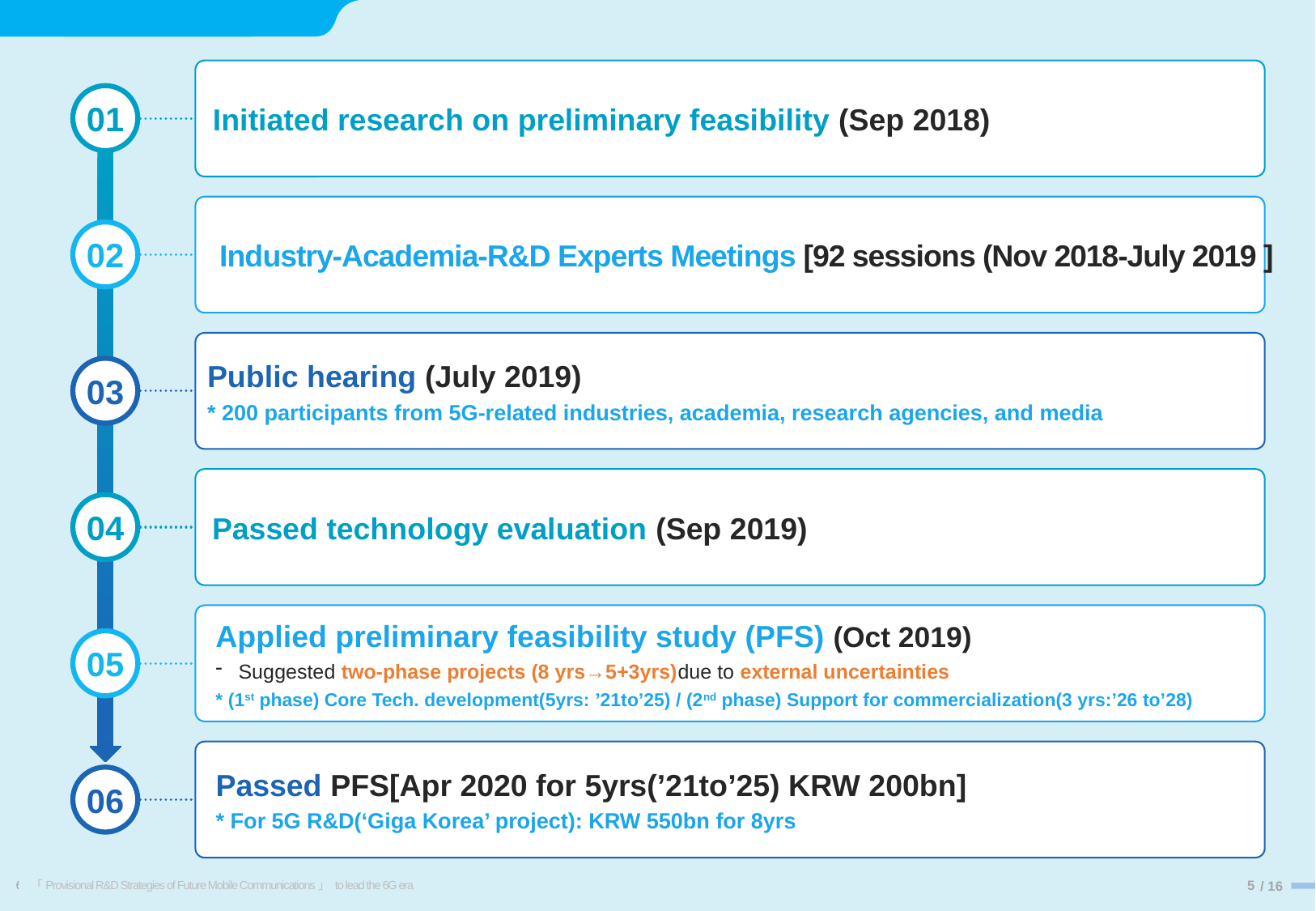

Ⅰ. Background & Development

Initiated research on preliminary feasibility (Sep 2018)
01

 Industry-Academia-R&D Experts Meetings [92 sessions (Nov 2018-July 2019 ]
02

Public hearing (July 2019)
* 200 participants from 5G-related industries, academia, research agencies, and media
03

Passed technology evaluation (Sep 2019)
04

Applied preliminary feasibility study (PFS) (Oct 2019)
Suggested two-phase projects (8 yrs→5+3yrs)due to external uncertainties
* (1st phase) Core Tech. development(5yrs: ’21to’25) / (2nd phase) Support for commercialization(3 yrs:’26 to’28)
05

Passed PFS[Apr 2020 for 5yrs(’21to’25) KRW 200bn]
* For 5G R&D(‘Giga Korea’ project): KRW 550bn for 8yrs
06

5
6G 시대를 선도하기 위한 「미래 이동통신 R&D 추진전략」(안)
「Provisional R&D Strategies of Future Mobile Communications」 to lead the 6G era